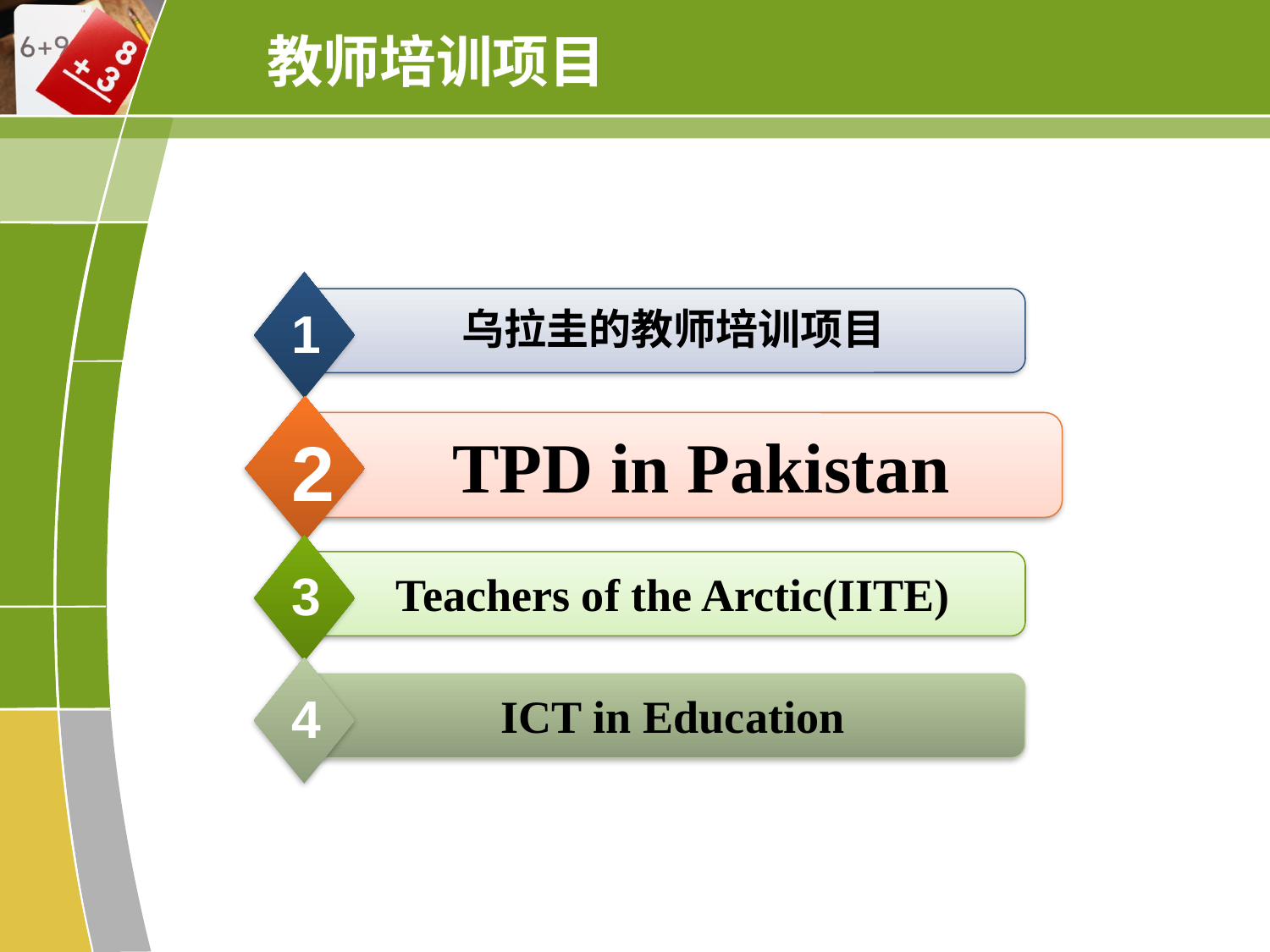

教师培训项目

1
乌拉圭的教师培训项目

TPD in Pakistan
2

3
Teachers of the Arctic(IITE)

4
ICT in Education